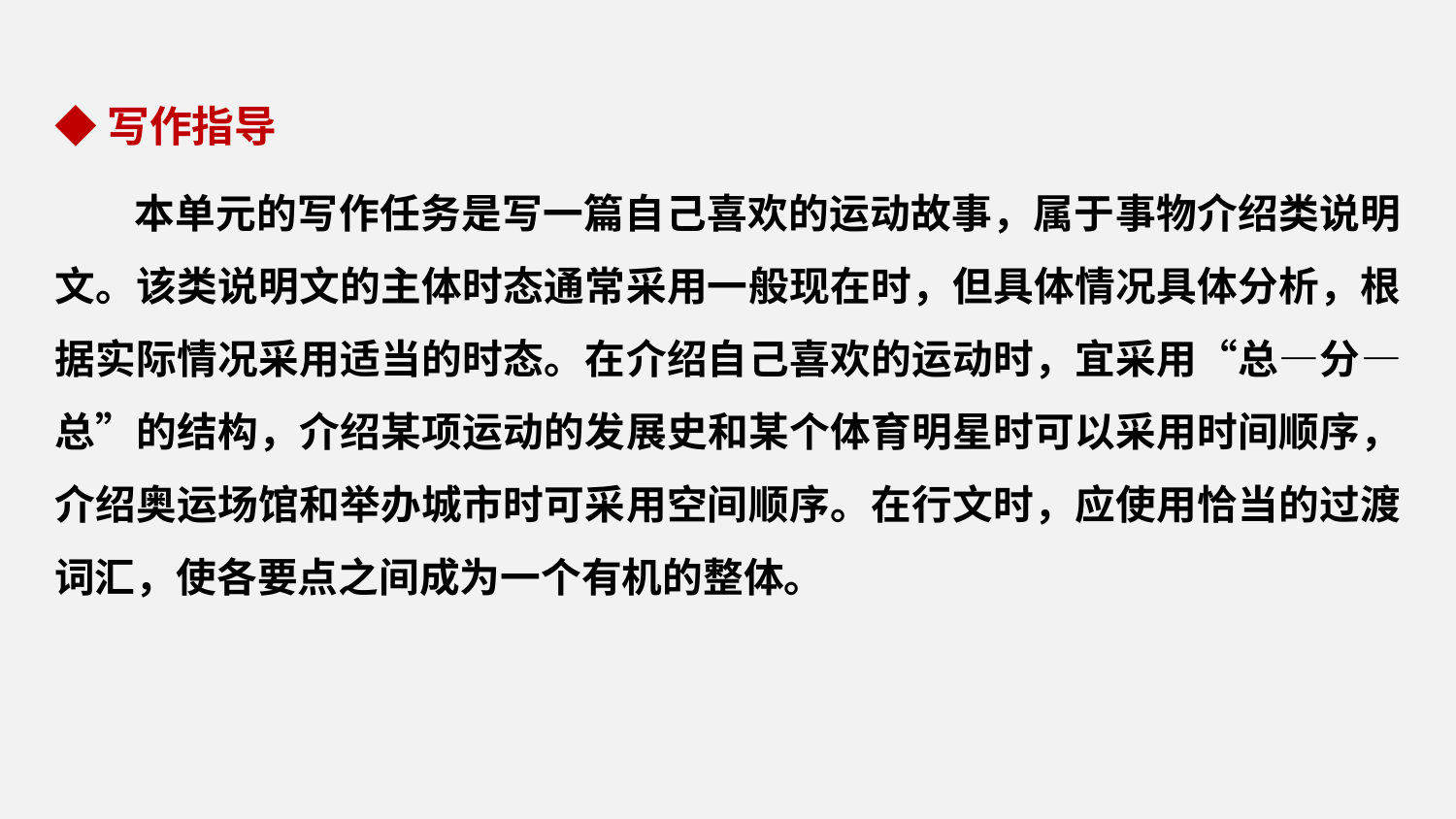

◆写作指导
本单元的写作任务是写一篇自己喜欢的运动故事，属于事物介绍类说明文。该类说明文的主体时态通常采用一般现在时，但具体情况具体分析，根据实际情况采用适当的时态。在介绍自己喜欢的运动时，宜采用“总—分—总”的结构，介绍某项运动的发展史和某个体育明星时可以采用时间顺序，介绍奥运场馆和举办城市时可采用空间顺序。在行文时，应使用恰当的过渡词汇，使各要点之间成为一个有机的整体。